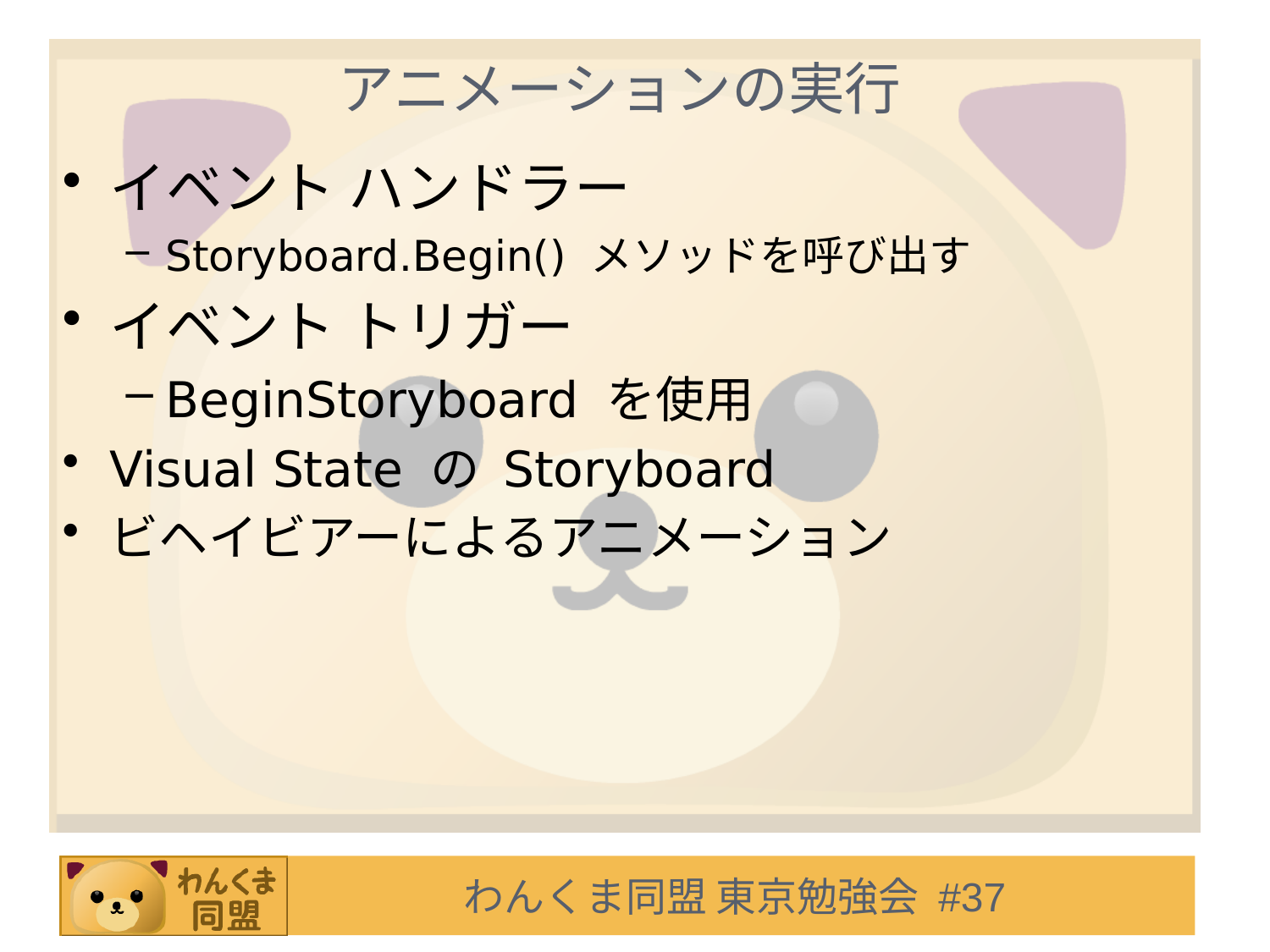

# アニメーションの実行
イベント ハンドラー
Storyboard.Begin() メソッドを呼び出す
イベント トリガー
BeginStoryboard を使用
Visual State の Storyboard
ビヘイビアーによるアニメーション